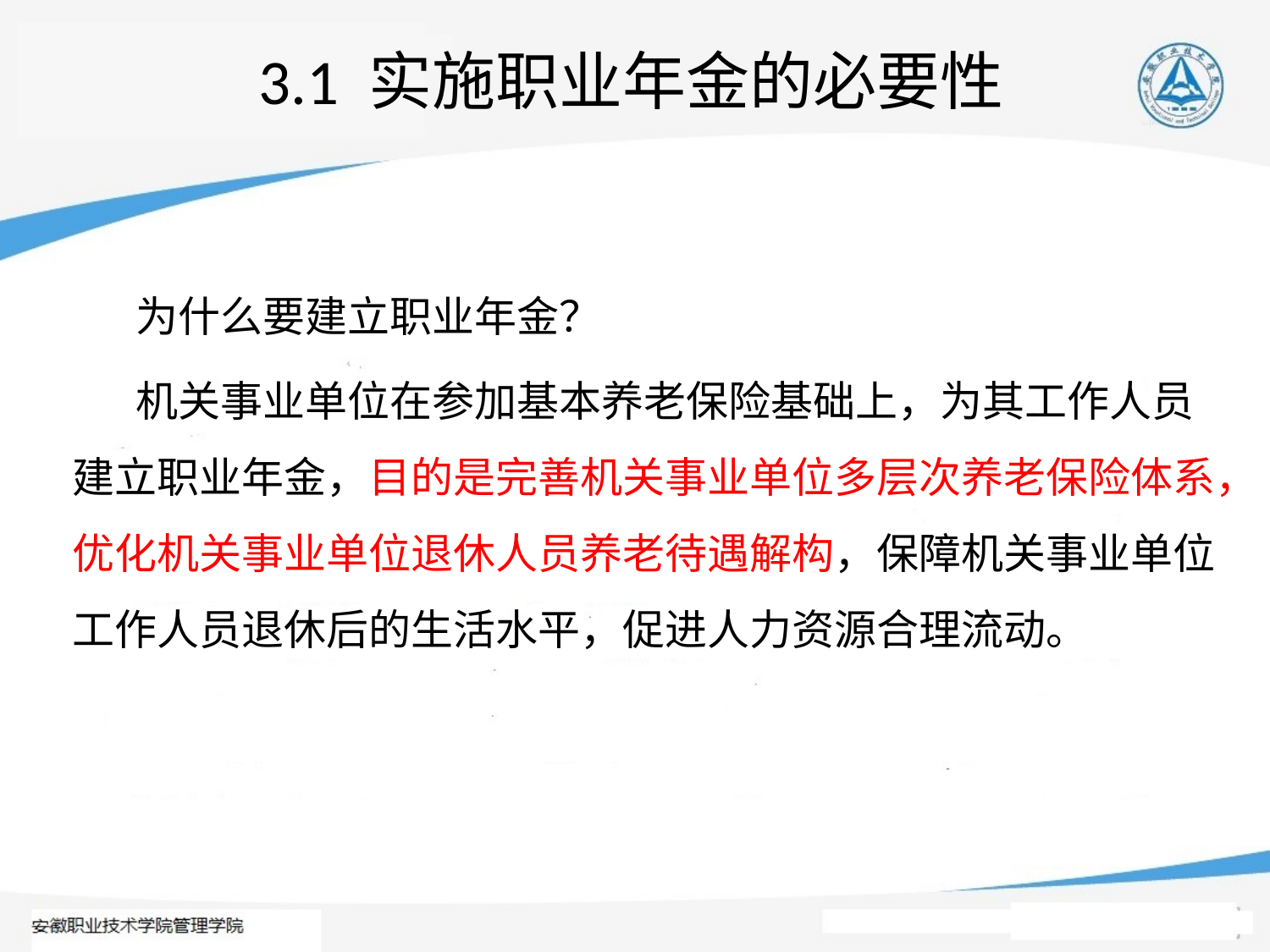

# 3.1 实施职业年金的必要性
为什么要建立职业年金？
机关事业单位在参加基本养老保险基础上，为其工作人员建立职业年金，目的是完善机关事业单位多层次养老保险体系，优化机关事业单位退休人员养老待遇解构，保障机关事业单位工作人员退休后的生活水平，促进人力资源合理流动。